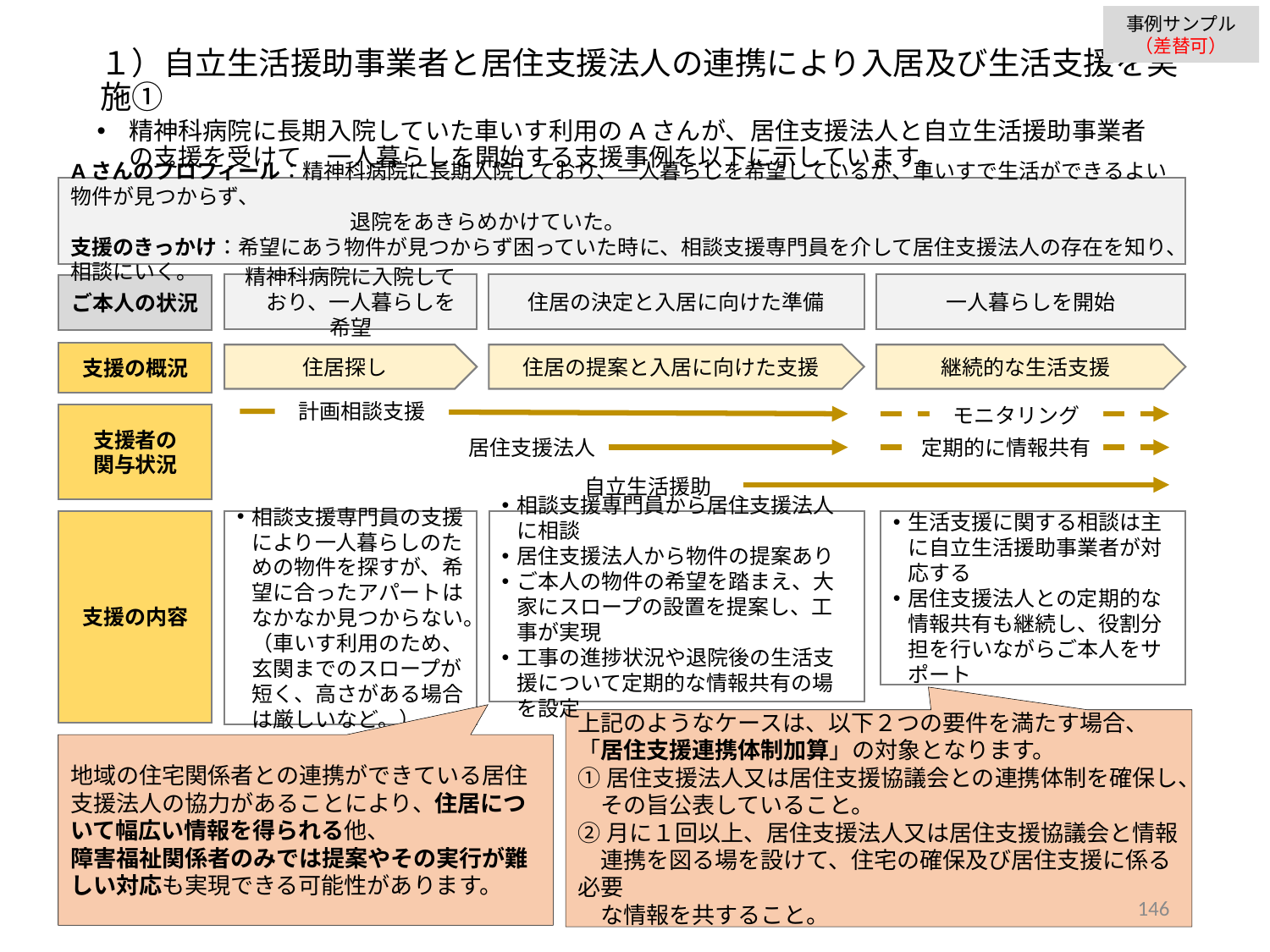

事例サンプル
（差替可）
１）自立生活援助事業者と居住支援法人の連携により入居及び生活支援を実施①
精神科病院に長期入院していた車いす利用のAさんが、居住支援法人と自立生活援助事業者の支援を受けて　一人暮らしを開始する支援事例を以下に示しています。

Aさんのプロフィール：精神科病院に長期入院しており、一人暮らしを希望しているが、車いすで生活ができるよい物件が見つからず、
　　　　　　　　　　　　　 退院をあきらめかけていた。
支援のきっかけ：希望にあう物件が見つからず困っていた時に、相談支援専門員を介して居住支援法人の存在を知り、相談にいく。
精神科病院に入院して　おり、一人暮らしを希望
住居の決定と入居に向けた準備
一人暮らしを開始
ご本人の状況
支援の概況
継続的な生活支援
住居の提案と入居に向けた支援
住居探し
計画相談支援
モニタリング
支援者の
関与状況
居住支援法人
定期的に情報共有
自立生活援助
相談支援専門員の支援により一人暮らしのための物件を探すが、希望に合ったアパートはなかなか見つからない。（車いす利用のため、玄関までのスロープが短く、高さがある場合は厳しいなど。）
支援の内容
生活支援に関する相談は主に自立生活援助事業者が対応する
居住支援法人との定期的な情報共有も継続し、役割分担を行いながらご本人をサポート
相談支援専門員から居住支援法人に相談
居住支援法人から物件の提案あり
ご本人の物件の希望を踏まえ、大家にスロープの設置を提案し、工事が実現
工事の進捗状況や退院後の生活支援について定期的な情報共有の場を設定
上記のようなケースは、以下２つの要件を満たす場合、
「居住支援連携体制加算」の対象となります。
①居住支援法人又は居住支援協議会との連携体制を確保し、
　その旨公表していること。
②月に１回以上、居住支援法人又は居住支援協議会と情報
　連携を図る場を設けて、住宅の確保及び居住支援に係る必要
　な情報を共すること。
地域の住宅関係者との連携ができている居住支援法人の協力があることにより、住居について幅広い情報を得られる他、
障害福祉関係者のみでは提案やその実行が難しい対応も実現できる可能性があります。
146